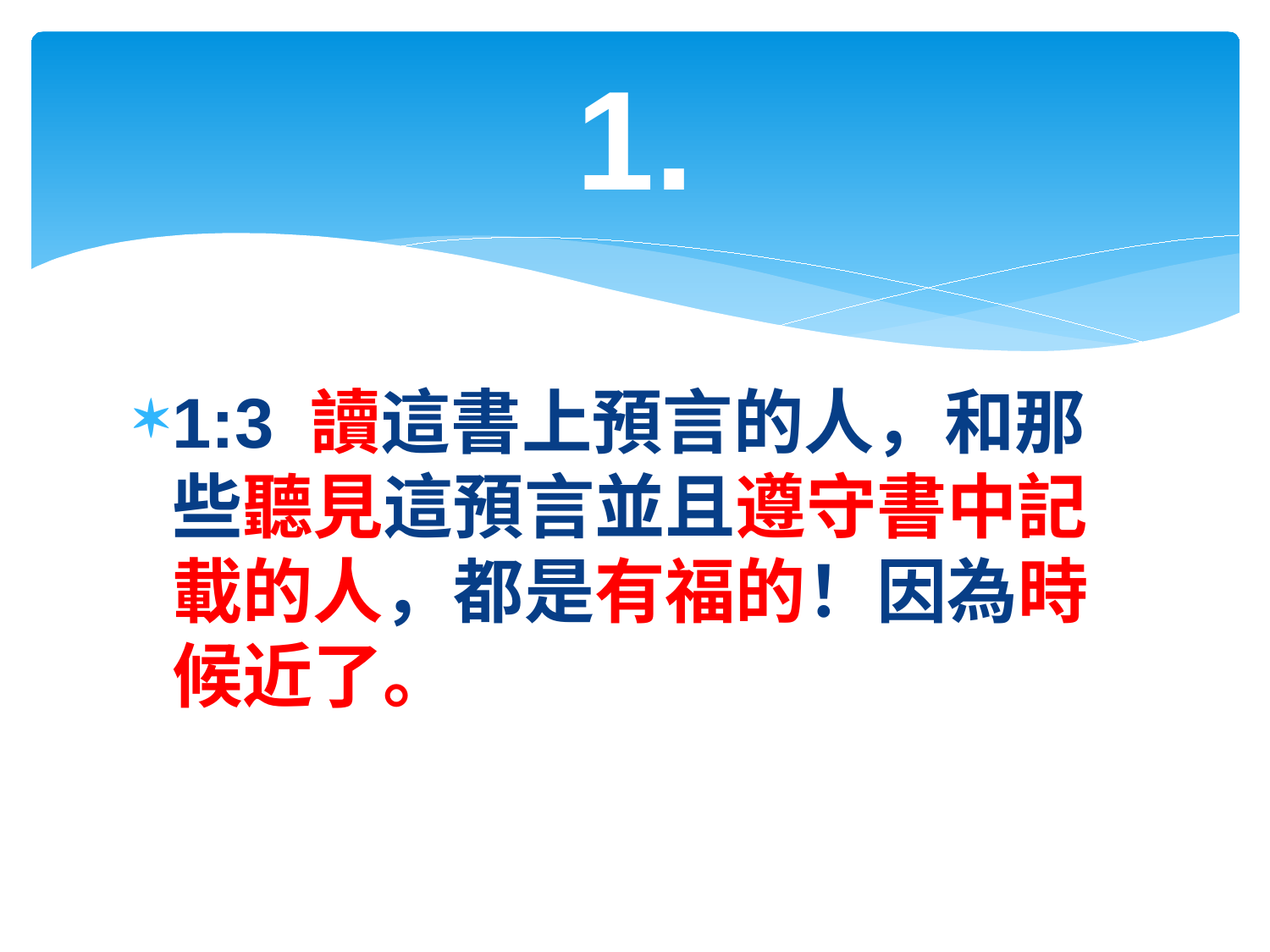

# 1.
1:3 讀這書上預言的人，和那些聽見這預言並且遵守書中記載的人，都是有福的！因為時候近了。